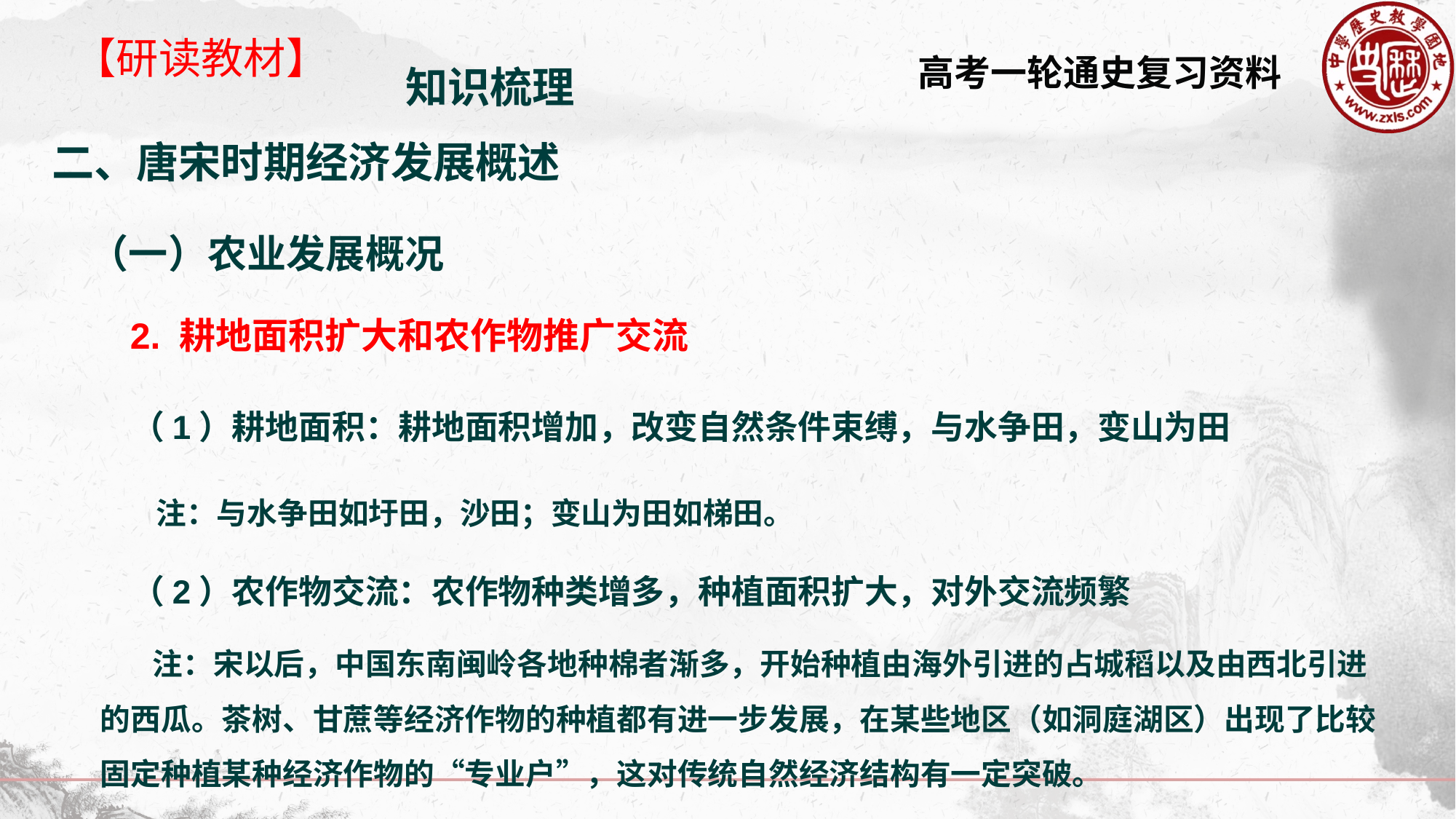

【研读教材】
知识梳理
二、唐宋时期经济发展概述
（一）农业发展概况
2. 耕地面积扩大和农作物推广交流
（1）耕地面积：耕地面积增加，改变自然条件束缚，与水争田，变山为田
      注：与水争田如圩田，沙田；变山为田如梯田。
（2）农作物交流：农作物种类增多，种植面积扩大，对外交流频繁
      注：宋以后，中国东南闽岭各地种棉者渐多，开始种植由海外引进的占城稻以及由西北引进的西瓜。茶树、甘蔗等经济作物的种植都有进一步发展，在某些地区（如洞庭湖区）出现了比较固定种植某种经济作物的“专业户”，这对传统自然经济结构有一定突破。